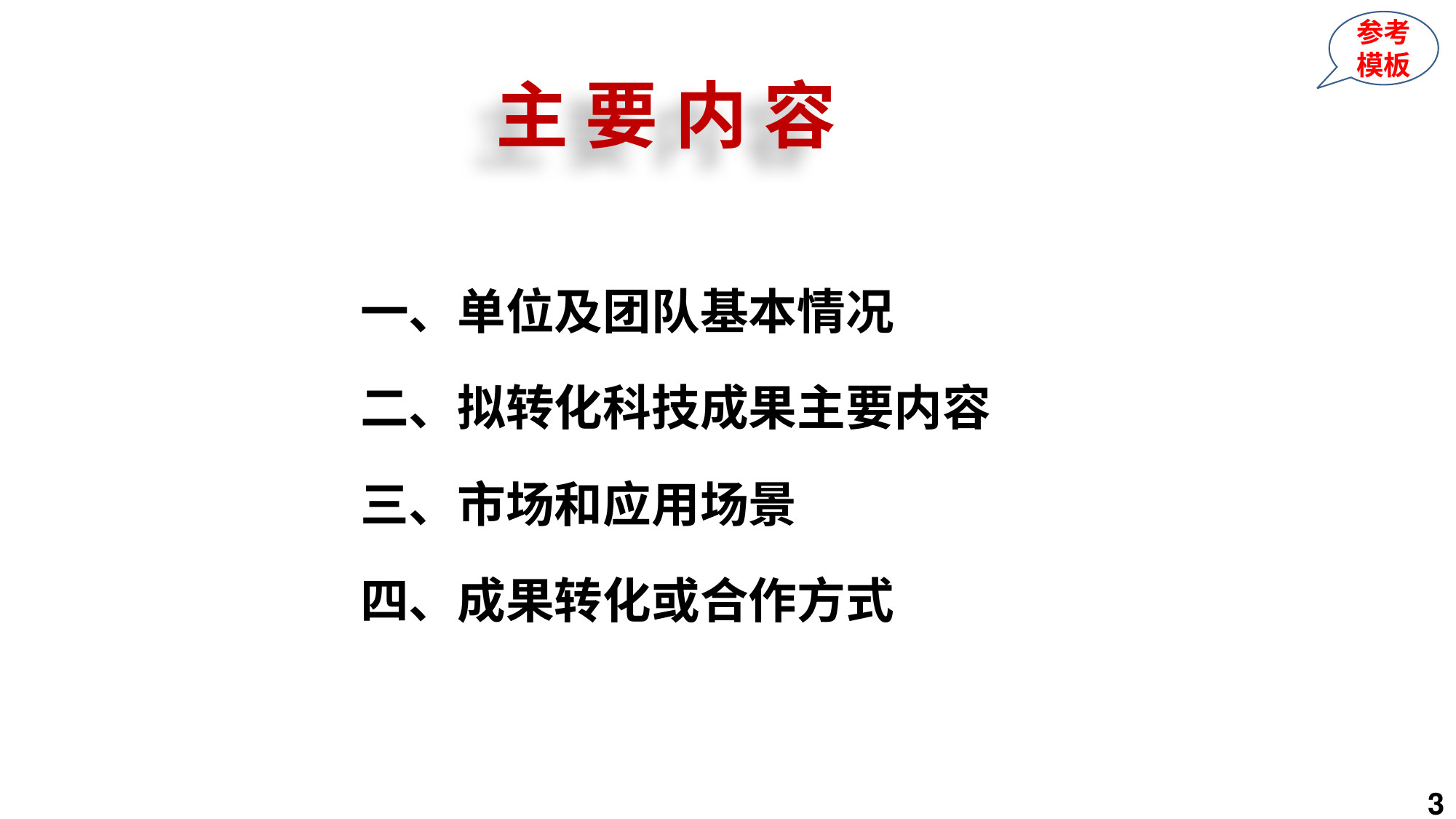

参考模板
主 要 内 容
一、单位及团队基本情况
二、拟转化科技成果主要内容
三、市场和应用场景
四、成果转化或合作方式
3